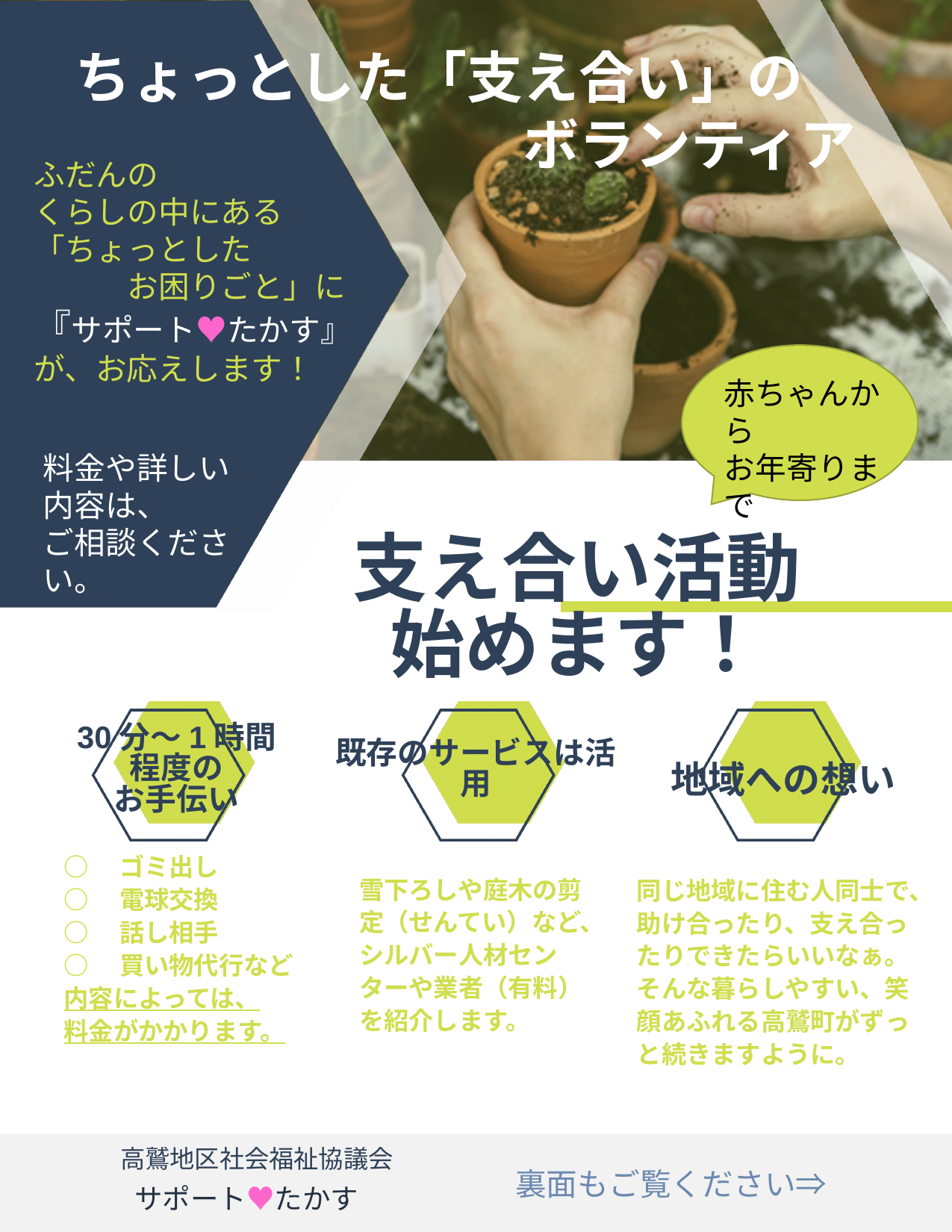

ちょっとした「支え合い」の
　　　　　　　　ボランティア
ふだんの
くらしの中にある
「ちょっとした
　　　お困りごと」に
『サポート♥たかす』
が、お応えします！

赤ちゃんから
お年寄りまで
料金や詳しい
内容は、
ご相談ください。
# 支え合い活動 始めます！
30分～1時間
程度の
お手伝い
既存のサービスは活用
地域への想い
○　ゴミ出し
○　電球交換
○　話し相手
○　買い物代行など
内容によっては、
料金がかかります。
雪下ろしや庭木の剪定（せんてい）など、シルバー人材センターや業者（有料）を紹介します。
同じ地域に住む人同士で、助け合ったり、支え合ったりできたらいいなぁ。
そんな暮らしやすい、笑顔あふれる高鷲町がずっと続きますように。

裏面もご覧ください⇒
高鷲地区社会福祉協議会
サポート♥たかす